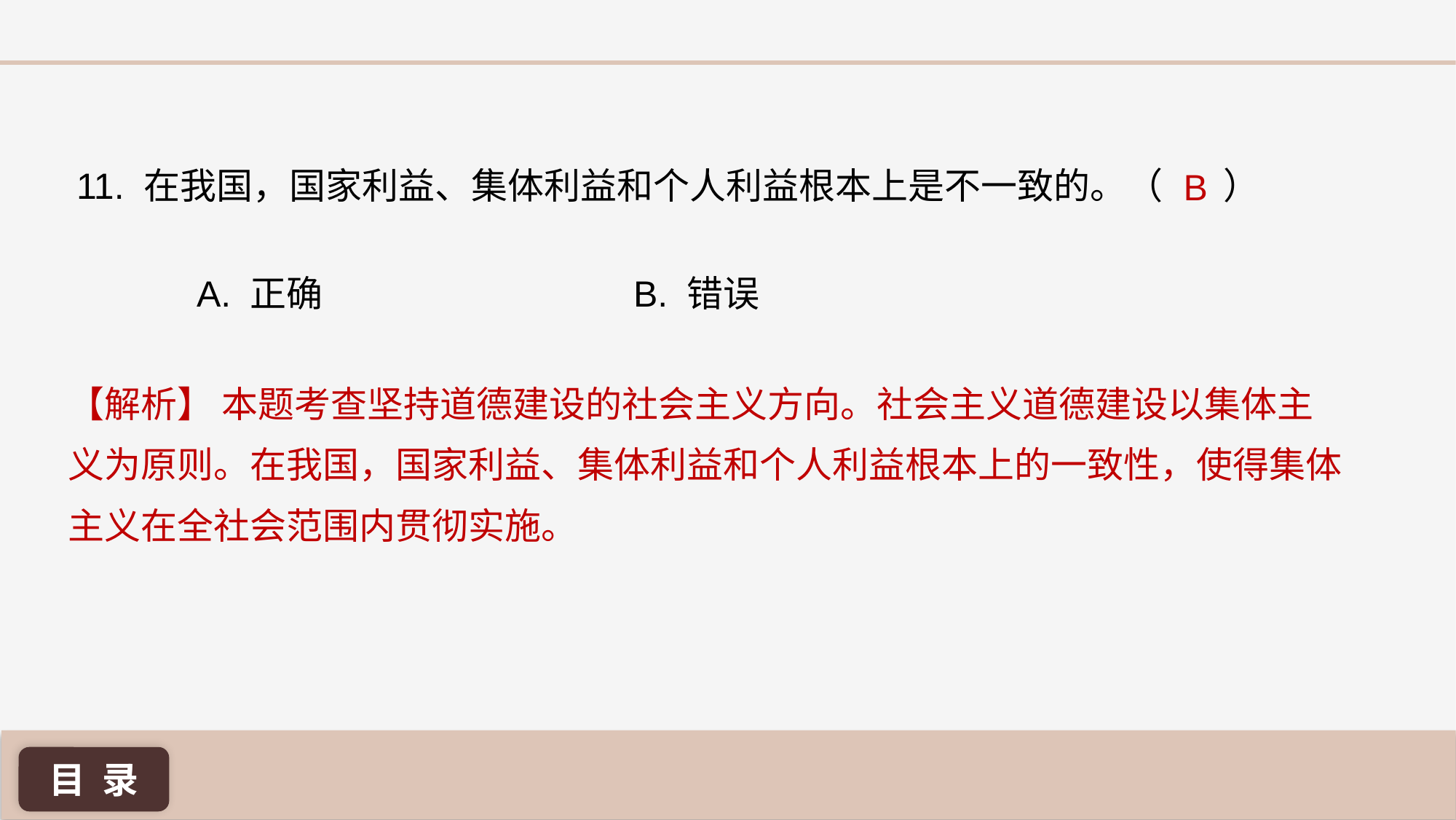

B
11. 在我国，国家利益、集体利益和个人利益根本上是不一致的。（ 	）
A. 正确 			B. 错误
【解析】 本题考查坚持道德建设的社会主义方向。社会主义道德建设以集体主义为原则。在我国，国家利益、集体利益和个人利益根本上的一致性，使得集体主义在全社会范围内贯彻实施。